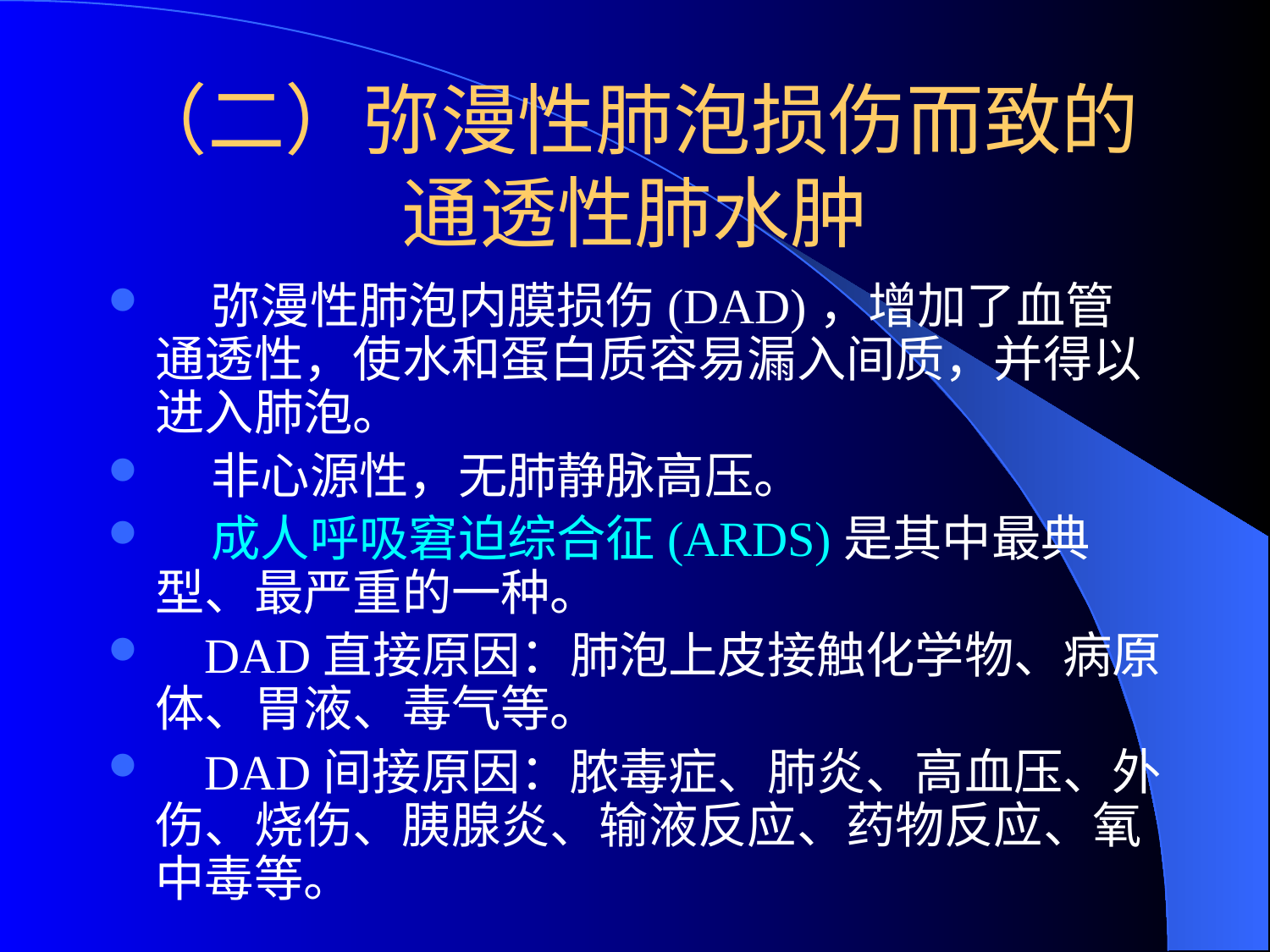

# （二）弥漫性肺泡损伤而致的通透性肺水肿
    弥漫性肺泡内膜损伤(DAD)，增加了血管通透性，使水和蛋白质容易漏入间质，并得以进入肺泡。
    非心源性，无肺静脉高压。
    成人呼吸窘迫综合征(ARDS)是其中最典型、最严重的一种。
    DAD直接原因：肺泡上皮接触化学物、病原体、胃液、毒气等。
    DAD间接原因：脓毒症、肺炎、高血压、外伤、烧伤、胰腺炎、输液反应、药物反应、氧中毒等。